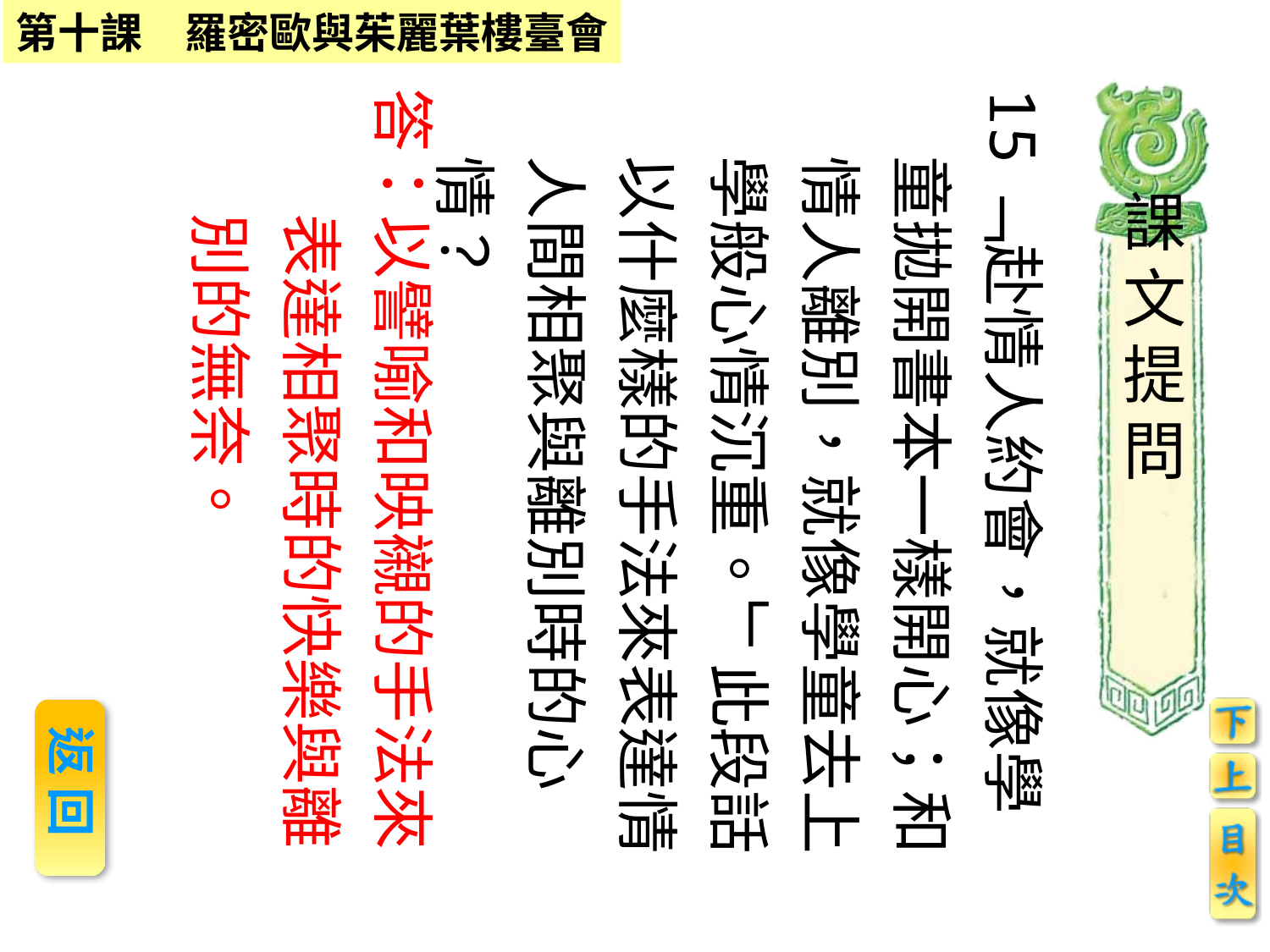

答：以譬喻和映襯的手法來表達相聚時的快樂與離別的無奈。
15﹁赴情人約會，就像學童拋開書本一樣開心；和情人離別，就像學童去上學般心情沉重。﹂此段話以什麼樣的手法來表達情人間相聚與離別時的心情？
課文提問
 返 回